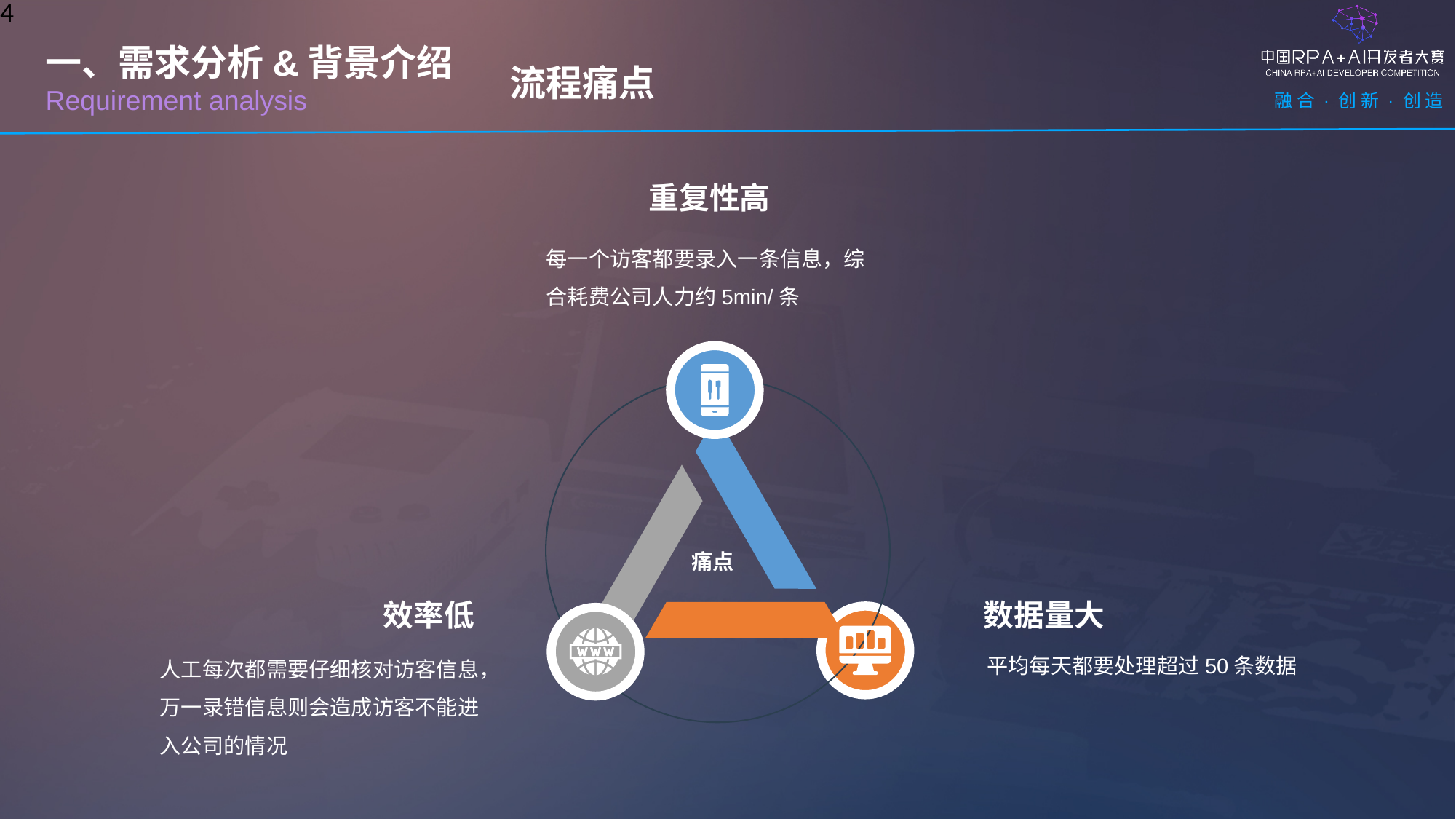

4
流程痛点
一、需求分析&背景介绍
Requirement analysis
重复性高
每一个访客都要录入一条信息，综合耗费公司人力约5min/条

痛点

效率低
数据量大
平均每天都要处理超过50条数据
人工每次都需要仔细核对访客信息，万一录错信息则会造成访客不能进入公司的情况